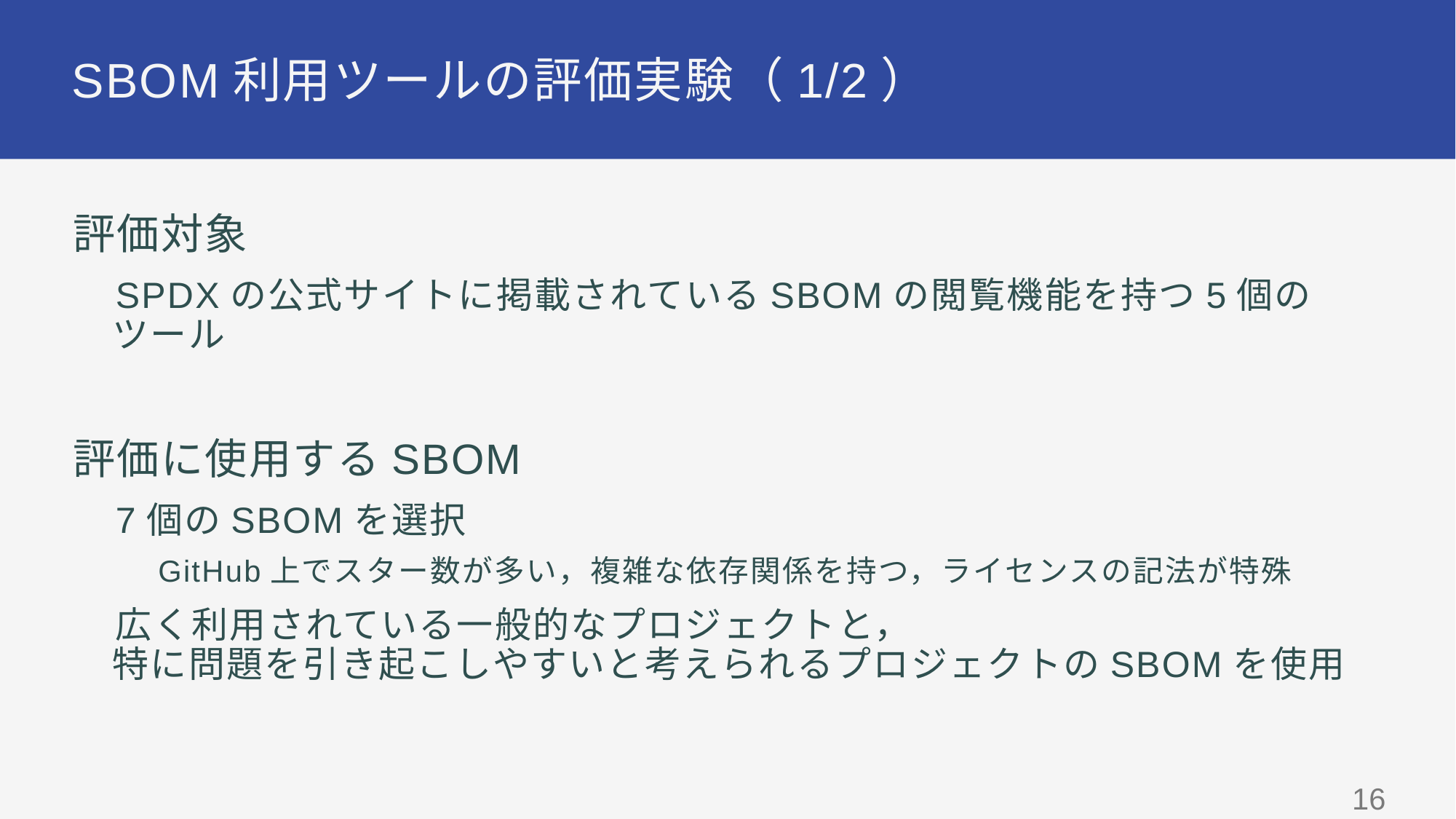

# SBOM利用ツールの評価実験（1/2）
評価対象
SPDXの公式サイトに掲載されているSBOMの閲覧機能を持つ5個のツール

評価に使用するSBOM
7個のSBOMを選択
GitHub上でスター数が多い，複雑な依存関係を持つ，ライセンスの記法が特殊
広く利用されている一般的なプロジェクトと，
特に問題を引き起こしやすいと考えられるプロジェクトのSBOMを使用
16